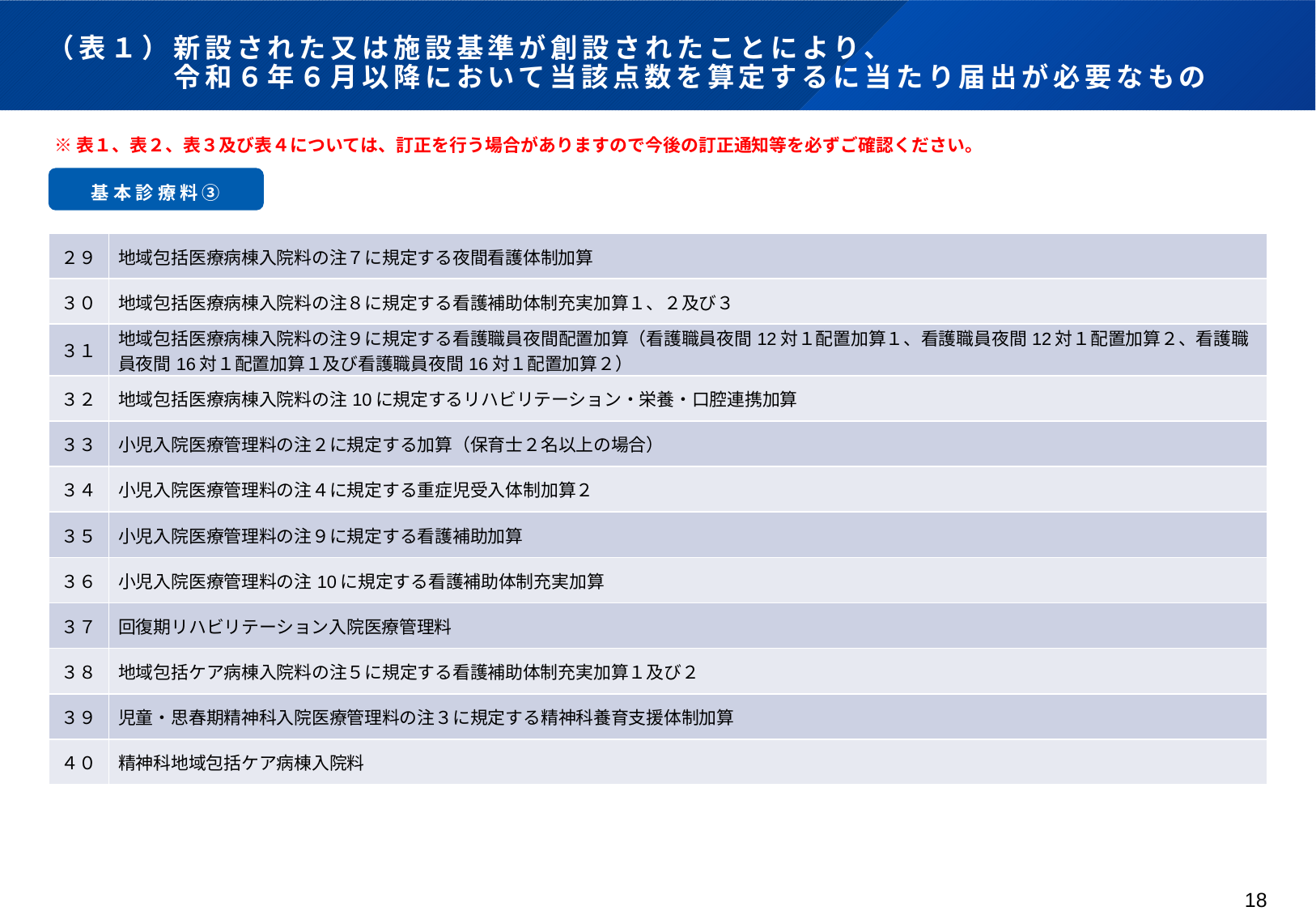

# （表１）新設された又は施設基準が創設されたことにより、 　　　　令和６年６月以降において当該点数を算定するに当たり届出が必要なもの
※表１、表２、表３及び表４については、訂正を行う場合がありますので今後の訂正通知等を必ずご確認ください。
基本診療料③
| ２９ | 地域包括医療病棟入院料の注７に規定する夜間看護体制加算 |
| --- | --- |
| ３０ | 地域包括医療病棟入院料の注８に規定する看護補助体制充実加算１、２及び３ |
| ３１ | 地域包括医療病棟入院料の注９に規定する看護職員夜間配置加算（看護職員夜間12対１配置加算１、看護職員夜間12対１配置加算２、看護職員夜間16対１配置加算１及び看護職員夜間16対１配置加算２） |
| ３２ | 地域包括医療病棟入院料の注10に規定するリハビリテーション・栄養・口腔連携加算 |
| ３３ | 小児入院医療管理料の注２に規定する加算（保育士２名以上の場合） |
| ３４ | 小児入院医療管理料の注４に規定する重症児受入体制加算２ |
| ３５ | 小児入院医療管理料の注９に規定する看護補助加算 |
| ３６ | 小児入院医療管理料の注10に規定する看護補助体制充実加算 |
| ３７ | 回復期リハビリテーション入院医療管理料 |
| ３８ | 地域包括ケア病棟入院料の注５に規定する看護補助体制充実加算１及び２ |
| ３９ | 児童・思春期精神科入院医療管理料の注３に規定する精神科養育支援体制加算 |
| ４０ | 精神科地域包括ケア病棟入院料 |
18